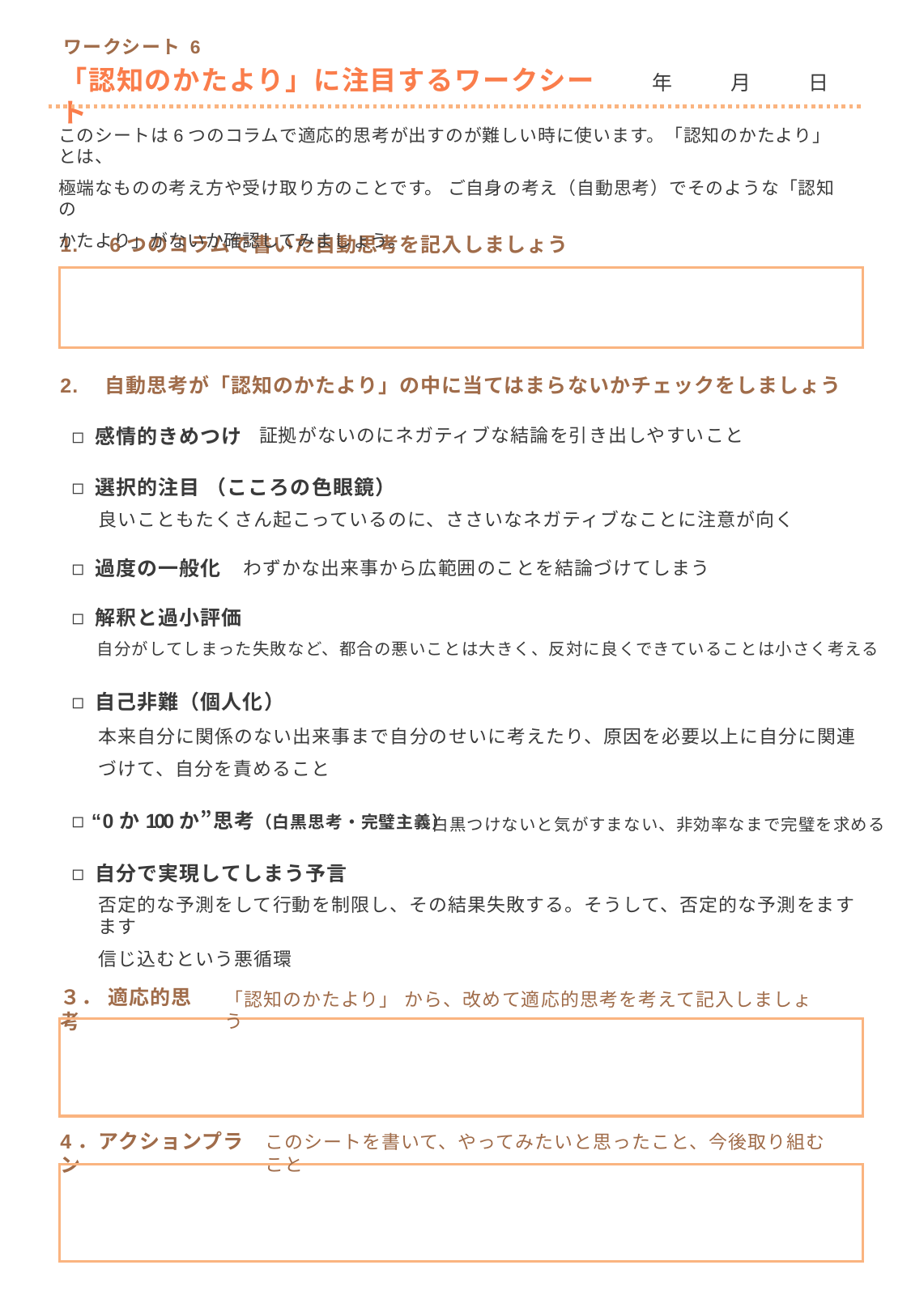

ワークシート 6
「認知のかたより」に注目するワークシート

　年　　  月　  　日
このシートは6つのコラムで適応的思考が出すのが難しい時に使います。「認知のかたより」とは、
極端なものの考え方や受け取り方のことです。 ご自身の考え（自動思考）でそのような「認知の
かたより」がないか確認してみましょう。
1.　6つのコラムで書いた自動思考を記入しましょう

2.　自動思考が「認知のかたより」の中に当てはまらないかチェックをしましょう
証拠がないのにネガティブな結論を引き出しやすいこと
◻︎ 感情的きめつけ
◻︎ 選択的注目 （こころの色眼鏡）
良いこともたくさん起こっているのに、ささいなネガティブなことに注意が向く
◻︎ 過度の一般化
わずかな出来事から広範囲のことを結論づけてしまう
◻︎ 解釈と過小評価
自分がしてしまった失敗など、都合の悪いことは大きく、反対に良くできていることは小さく考える
◻︎ 自己非難（個人化）
本来自分に関係のない出来事まで自分のせいに考えたり、原因を必要以上に自分に関連
づけて、自分を責めること
◻︎ “0か100か”思考（白黒思考・完璧主義）
白黒つけないと気がすまない、非効率なまで完璧を求める
◻︎ 自分で実現してしまう予言
否定的な予測をして行動を制限し、その結果失敗する。そうして、否定的な予測をますます
信じ込むという悪循環
３． 適応的思考
「認知のかたより」 から、改めて適応的思考を考えて記入しましょう

4．アクションプラン
このシートを書いて、やってみたいと思ったこと、今後取り組むこと